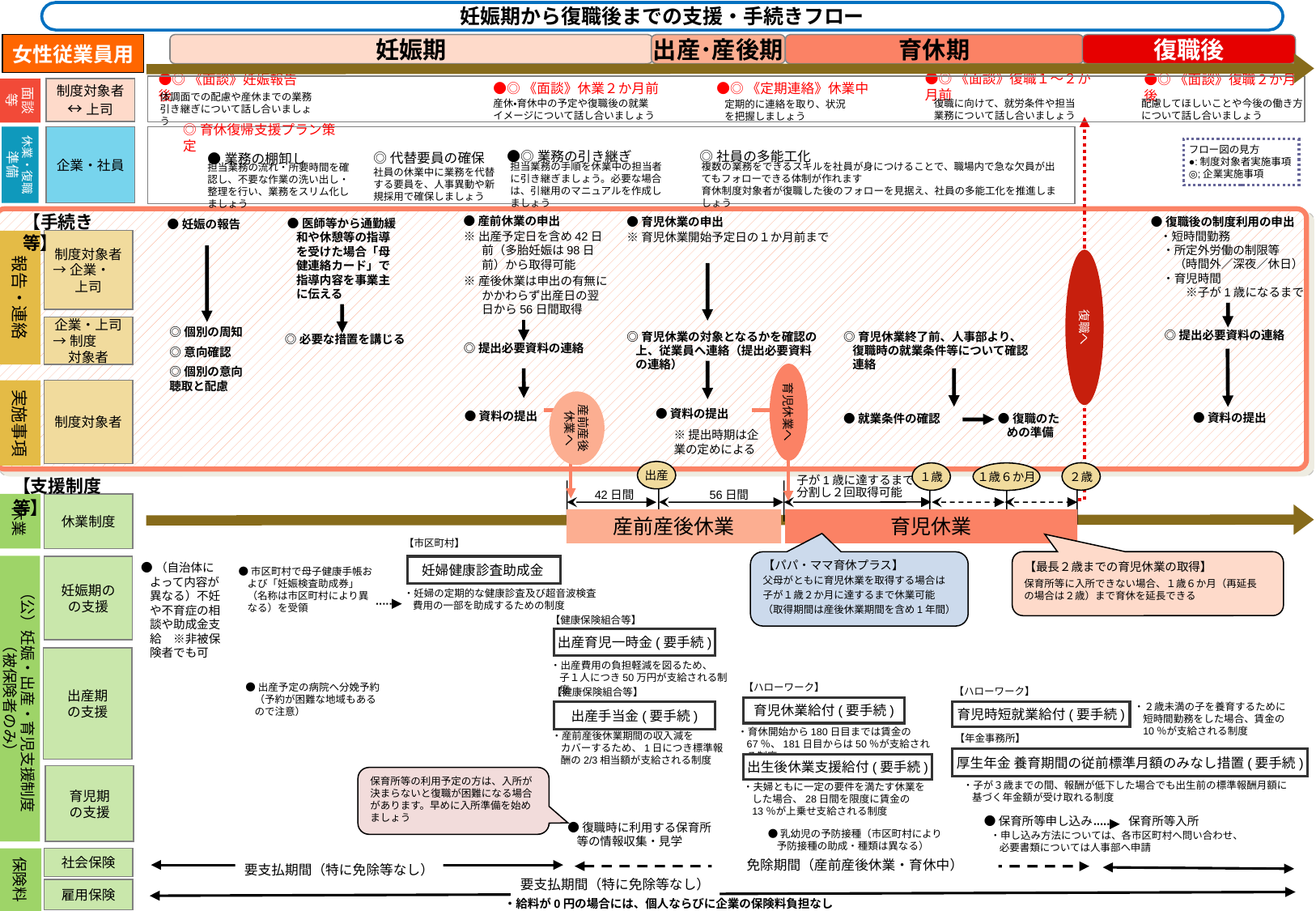

妊娠期から復職後までの支援・手続きフロー
女性従業員用
復職後
妊娠期
出産･産後期
育休期

●◎《面談》妊娠報告後
面談等
制度対象者
↔上司
●◎《面談》休業２か月前
●◎《定期連絡》休業中
●◎《面談》復職１～２か月前
●◎《面談》復職２か月後
体調面での配慮や産休までの業務引き継ぎについて話し合いましょう
産休・育休中の予定や復職後の就業イメージについて話し合いましょう
復職に向けて、就労条件や担当業務について話し合いましょう
配慮してほしいことや今後の働き方について話し合いましょう
定期的に連絡を取り、状況を把握しましょう

休業・復職準備
企業・社員
フロー図の見方
●:制度対象者実施事項
◎;企業実施事項
◎代替要員の確保
●◎業務の引き継ぎ
◎社員の多能工化
●業務の棚卸し
担当業務の流れ・所要時間を確認し、不要な作業の洗い出し・整理を行い、業務をスリム化しましょう
社員の休業中に業務を代替する要員を、人事異動や新規採用で確保しましょう
複数の業務をできるスキルを社員が身につけることで、職場内で急な欠員が出てもフォローできる体制が作れます
育休制度対象者が復職した後のフォローを見据え、社員の多能工化を推進しましょう
担当業務の手順を休業中の担当者に引き継ぎましょう。必要な場合は、引継用のマニュアルを作成しましょう
【手続き等】

●産前休業の申出
●復職後の制度利用の申出
	・短時間勤務
　・所定外労働の制限等
　　（時間外／深夜／休日）
　・育児時間
　　　※子が1歳になるまで
●育児休業の申出
※育児休業開始予定日の１か月前まで
●妊娠の報告
●医師等から通勤緩和や休憩等の指導を受けた場合「母健連絡カード」で指導内容を事業主に伝える
※出産予定日を含め42日前（多胎妊娠は98日前）から取得可能
※産後休業は申出の有無にかかわらず出産日の翌日から56日間取得
報告・連絡
制度対象者
→企業・　上司
復職へ

企業・上司
→制度　　対象者
◎提出必要資料の連絡
◎育児休業の対象となるかを確認の上、従業員へ連絡（提出必要資料の連絡）
◎育児休業終了前、人事部より、復職時の就業条件等について確認連絡
◎必要な措置を講じる
◎提出必要資料の連絡

育児休業へ
制度対象者
実施事項
産前産後
休業へ
●資料の提出
●資料の提出
●資料の提出
●就業条件の確認
●復職のための準備

※提出時期は企業の定めによる
出産
１歳
【支援制度等】
子が1歳に達するまで
分割し２回取得可能

42日間
56日間

休業
休業制度

産前産後休業
育児休業

【市区町村】
【パパ・ママ育休プラス】
父母がともに育児休業を取得する場合は
子が１歳２か月に達するまで休業可能
（取得期間は産後休業期間を含め1年間）
（公）妊娠・出産・育児支援制度
（被保険者のみ）
●（自治体によって内容が異なる）不妊や不育症の相談や助成金支給　※非被保険者でも可
妊婦健康診査助成金
妊娠期の
の支援
●市区町村で母子健康手帳および「妊娠検査助成券」（名称は市区町村により異なる）を受領
・妊婦の定期的な健康診査及び超音波検査費用の一部を助成するための制度

【健康保険組合等】
出産育児一時金(要手続)
出産期
の支援
・出産費用の負担軽減を図るため、
子１人につき50万円が支給される制度
●出産予定の病院へ分娩予約（予約が困難な地域もあるので注意）
【ハローワーク】
【健康保険組合等】
育児休業給付(要手続)
出産手当金(要手続)
・育休開始から180日目までは賃金の67％、181日目からは50％が支給される制度
・産前産後休業期間の収入減を
カバーするため、1日につき標準報酬の2/3相当額が支給される制度
育児期
の支援
保育所等の利用予定の方は、入所が決まらないと復職が困難になる場合があります。早めに入所準備を始めましょう
●保育所等申し込み
保育所等入所
●復職時に利用する保育所等の情報収集・見学
●乳幼児の予防接種（市区町村により予防接種の助成・種類は異なる）

・申し込み方法については、各市区町村へ問い合わせ、必要書類については人事部へ申請
保険料
社会保険
免除期間（産前産後休業・育休中）
要支払期間（特に免除等なし）

要支払期間（特に免除等なし）

雇用保険
・給料が0円の場合には、個人ならびに企業の保険料負担なし

◎育休復帰支援プラン策定

◎個別の周知
◎意向確認
◎個別の意向聴取と配慮

２歳
１歳６か月

【最長２歳までの育児休業の取得】
保育所等に入所できない場合、１歳６か月（再延長の場合は２歳）まで育休を延長できる
【ハローワーク】
・２歳未満の子を養育するために短時間勤務をした場合、賃金の10％が支給される制度
育児時短就業給付(要手続)
【年金事務所】
厚生年金 養育期間の従前標準月額のみなし措置(要手続)
出生後休業支援給付(要手続)
・子が３歳までの間、報酬が低下した場合でも出生前の標準報酬月額に基づく年金額が受け取れる制度
・夫婦ともに一定の要件を満たす休業をした場合、28日間を限度に賃金の13％が上乗せ支給される制度